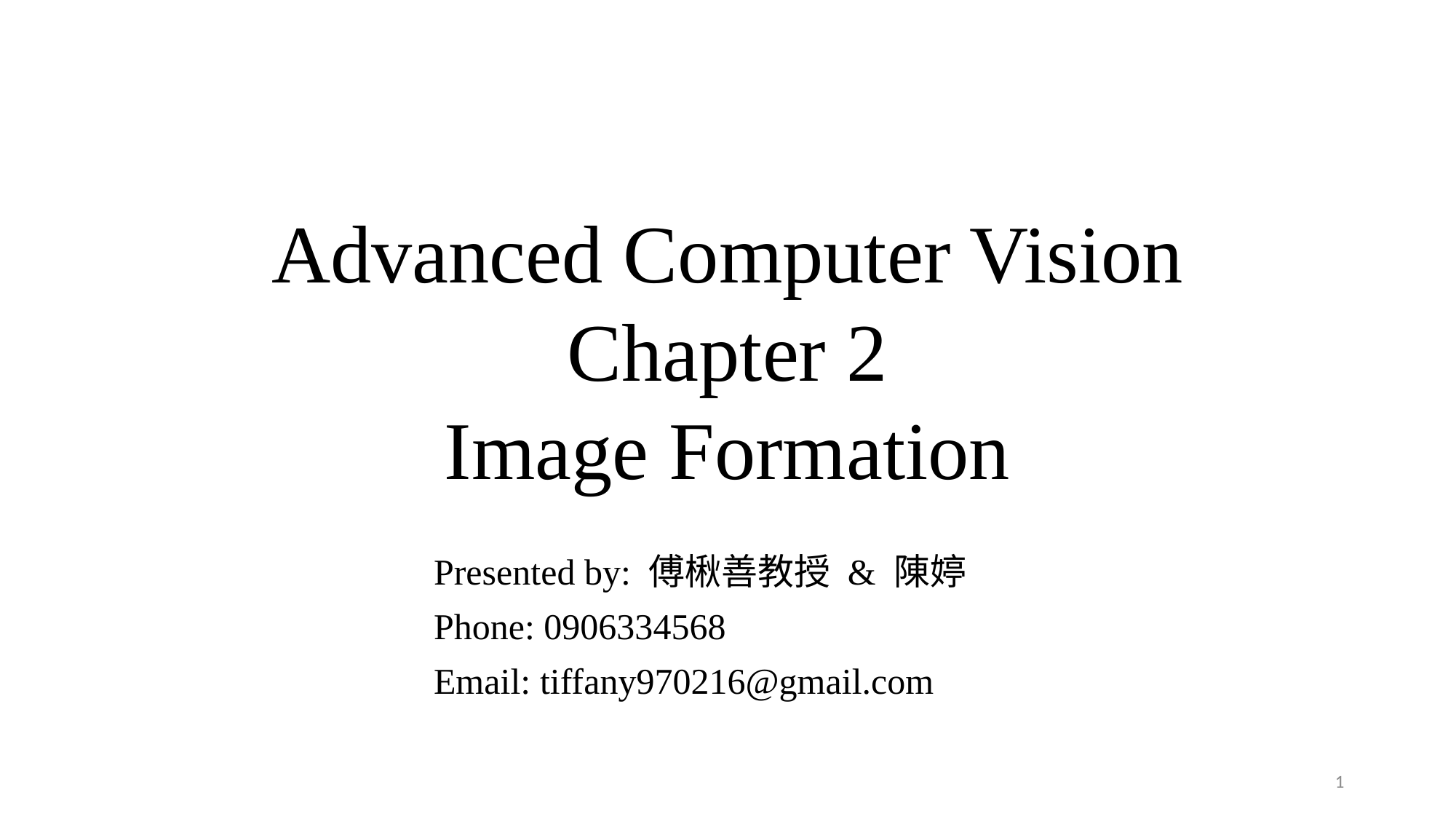

Advanced Computer Vision
Chapter 2
Image Formation
Presented by: 傅楸善教授 & 陳婷
Phone: 0906334568
Email: tiffany970216@gmail.com
1